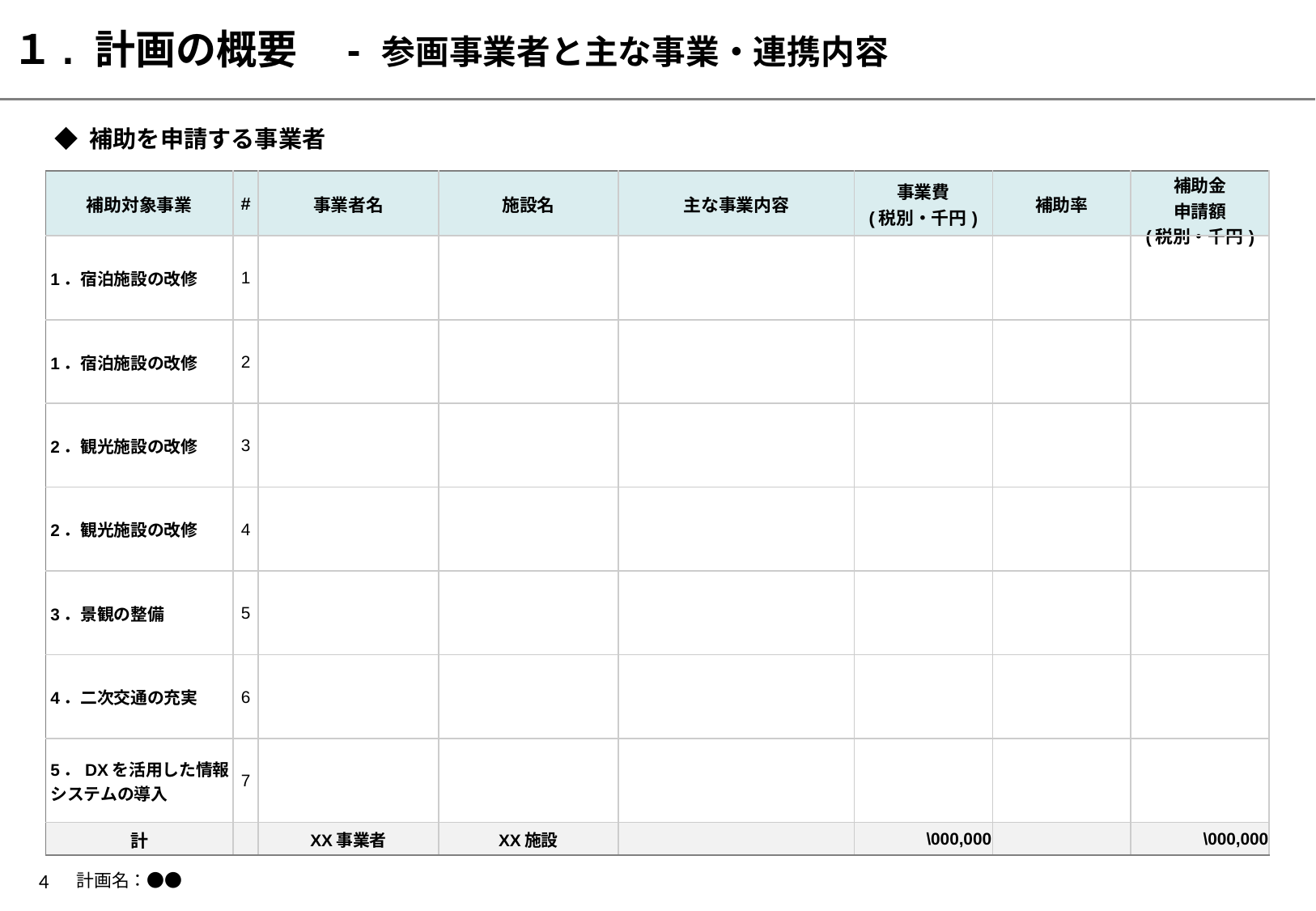

１. 計画の概要　- 参画事業者と主な事業・連携内容
◆ 補助を申請する事業者
| 補助対象事業 | # | 事業者名 | 施設名 | 主な事業内容 | 事業費 (税別・千円) | 補助率 | 補助金 申請額 (税別・千円) |
| --- | --- | --- | --- | --- | --- | --- | --- |
| 1．宿泊施設の改修 | 1 |  |  |  |  |  |  |
| 1．宿泊施設の改修 | 2 |  |  |  |  |  |  |
| 2．観光施設の改修 | 3 |  |  |  |  |  |  |
| 2．観光施設の改修 | 4 |  |  |  |  |  |  |
| 3．景観の整備 | 5 |  |  |  |  |  |  |
| 4．二次交通の充実 | 6 |  |  |  |  |  |  |
| 5．DXを活用した情報システムの導入 | 7 |  |  |  |  |  |  |
| 計 |  | XX事業者 | XX施設 |  | \000,000 |  | \000,000 |
計画名：●●
4